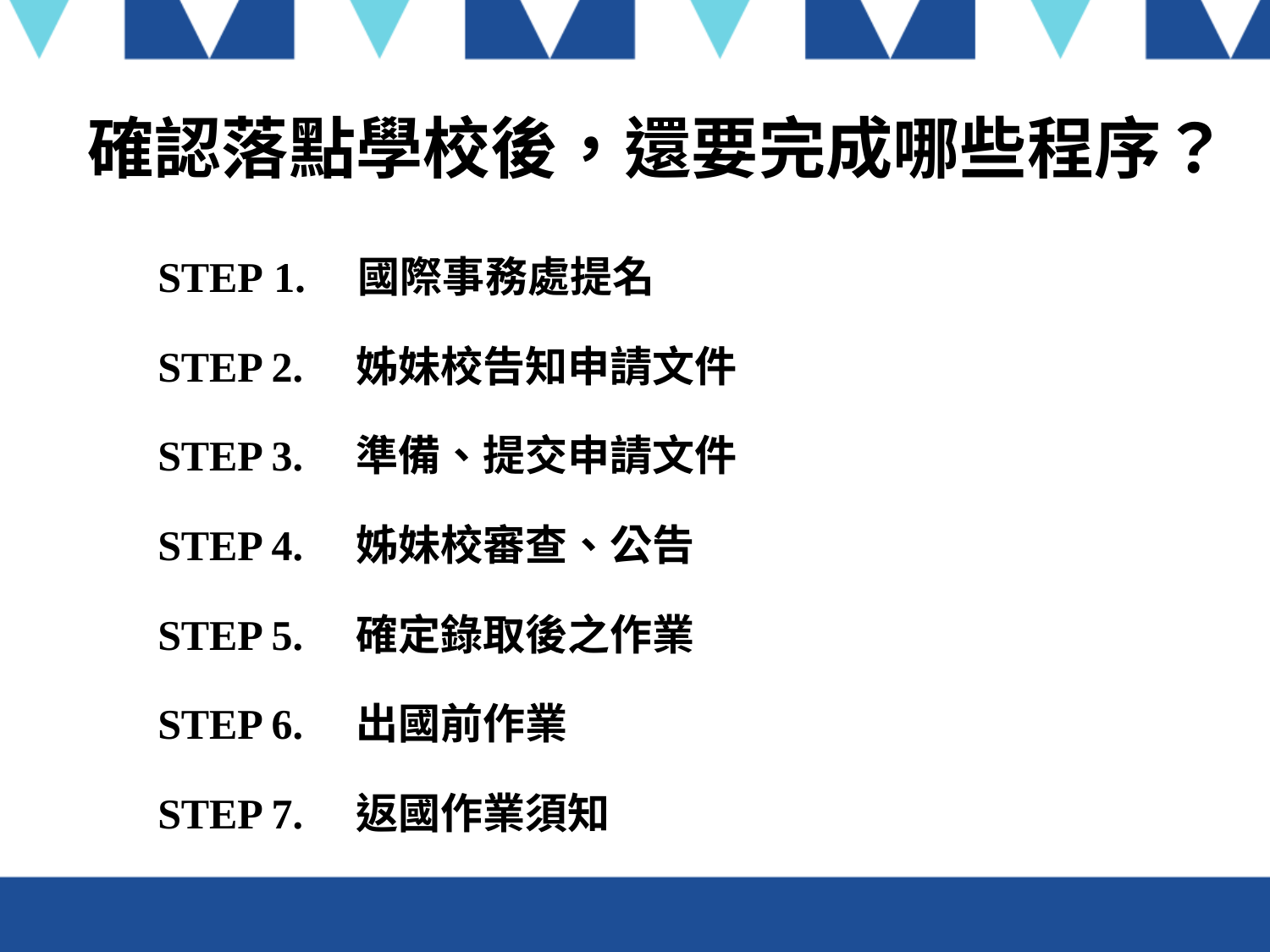

# 確認落點學校後，還要完成哪些程序？
STEP 1.　國際事務處提名
STEP 2.　姊妹校告知申請文件
STEP 3.　準備、提交申請文件
STEP 4.　姊妹校審查、公告
STEP 5.　確定錄取後之作業
STEP 6.　出國前作業
STEP 7.    返國作業須知